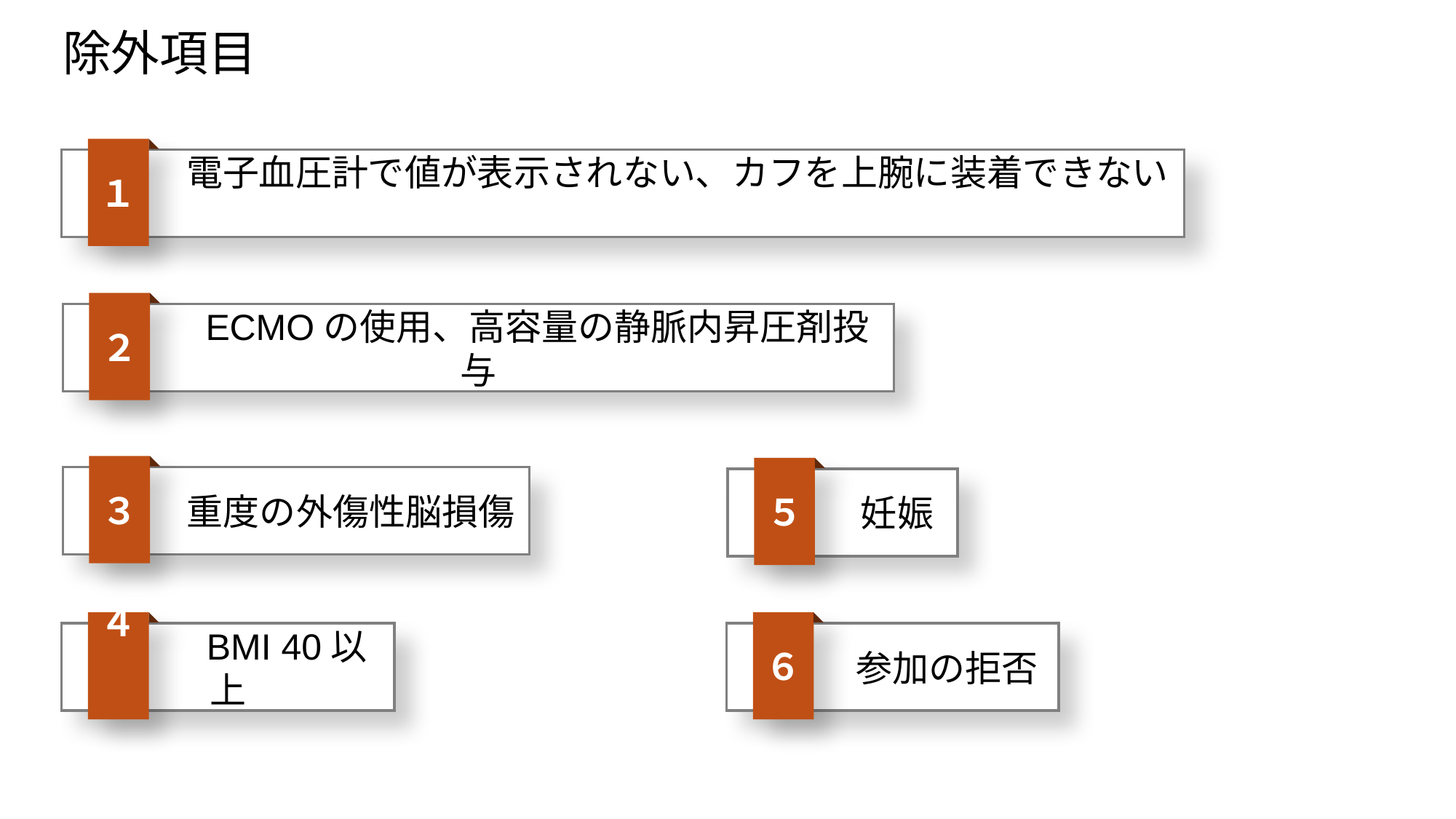

除外項目
１

　　　電子血圧計で値が表示されない、カフを上腕に装着できない
２

　　　ECMOの使用、高容量の静脈内昇圧剤投与
３

５

　　　重度の外傷性脳損傷
　　　妊娠
４

６

　　　BMI 40以上
　　　参加の拒否